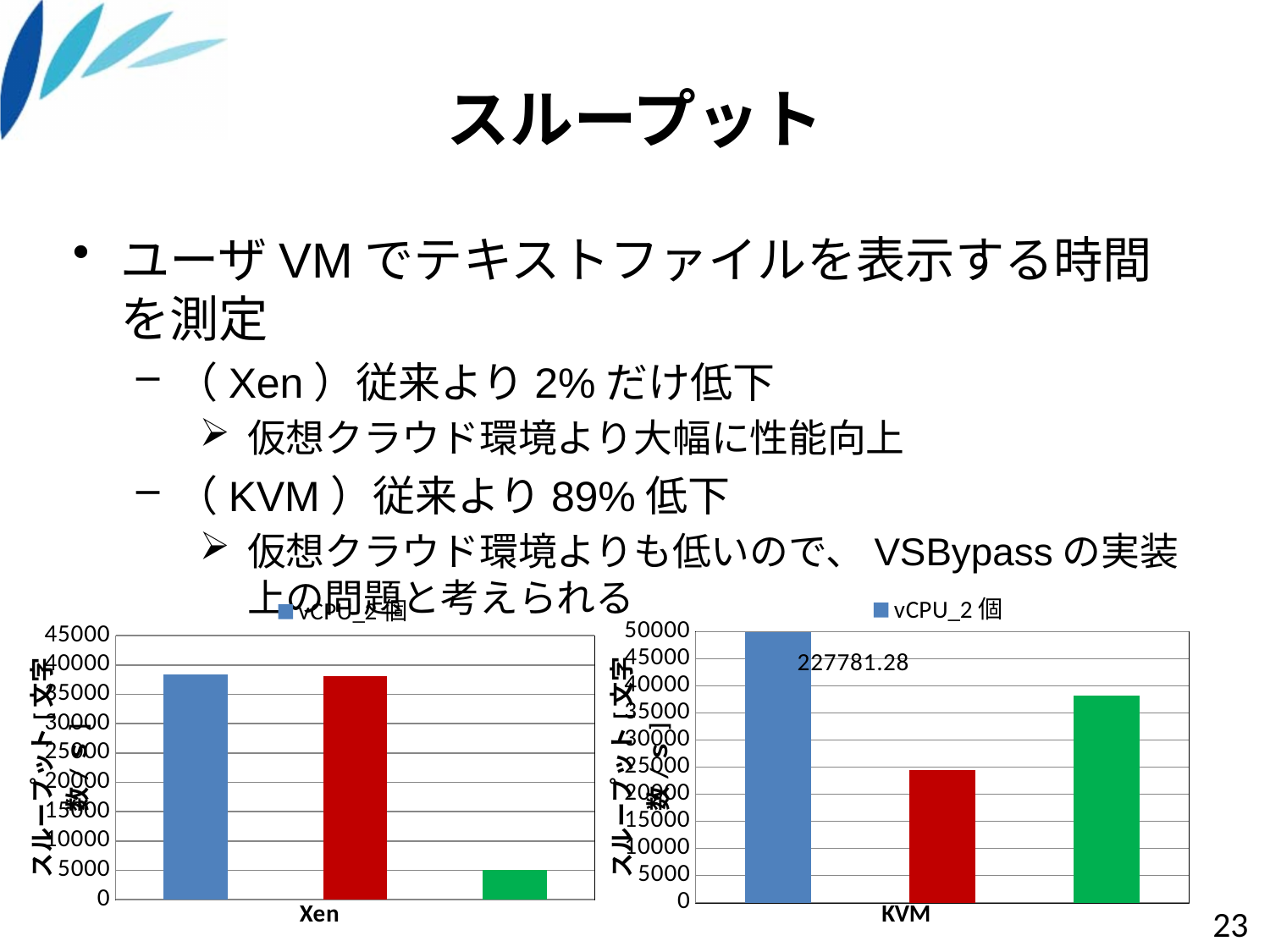

# スループット
ユーザVMでテキストファイルを表示する時間を測定
（Xen）従来より2%だけ低下
仮想クラウド環境より大幅に性能向上
（KVM）従来より89%低下
仮想クラウド環境よりも低いので、VSBypassの実装上の問題と考えられる

### Chart

| Category |  |
|---|---|
| 従来 | 38358.66971947353 |
| VSBypass | 38104.48332220914 |
| 仮想クラウド環境 | 5050.904020367075 |

### Chart

| Category |  |
|---|---|
| 従来 | 227781.2762087826 |
| VSBypass | 24547.7202591452 |
| 仮想クラウド環境 | 38198.28580129694 |
23